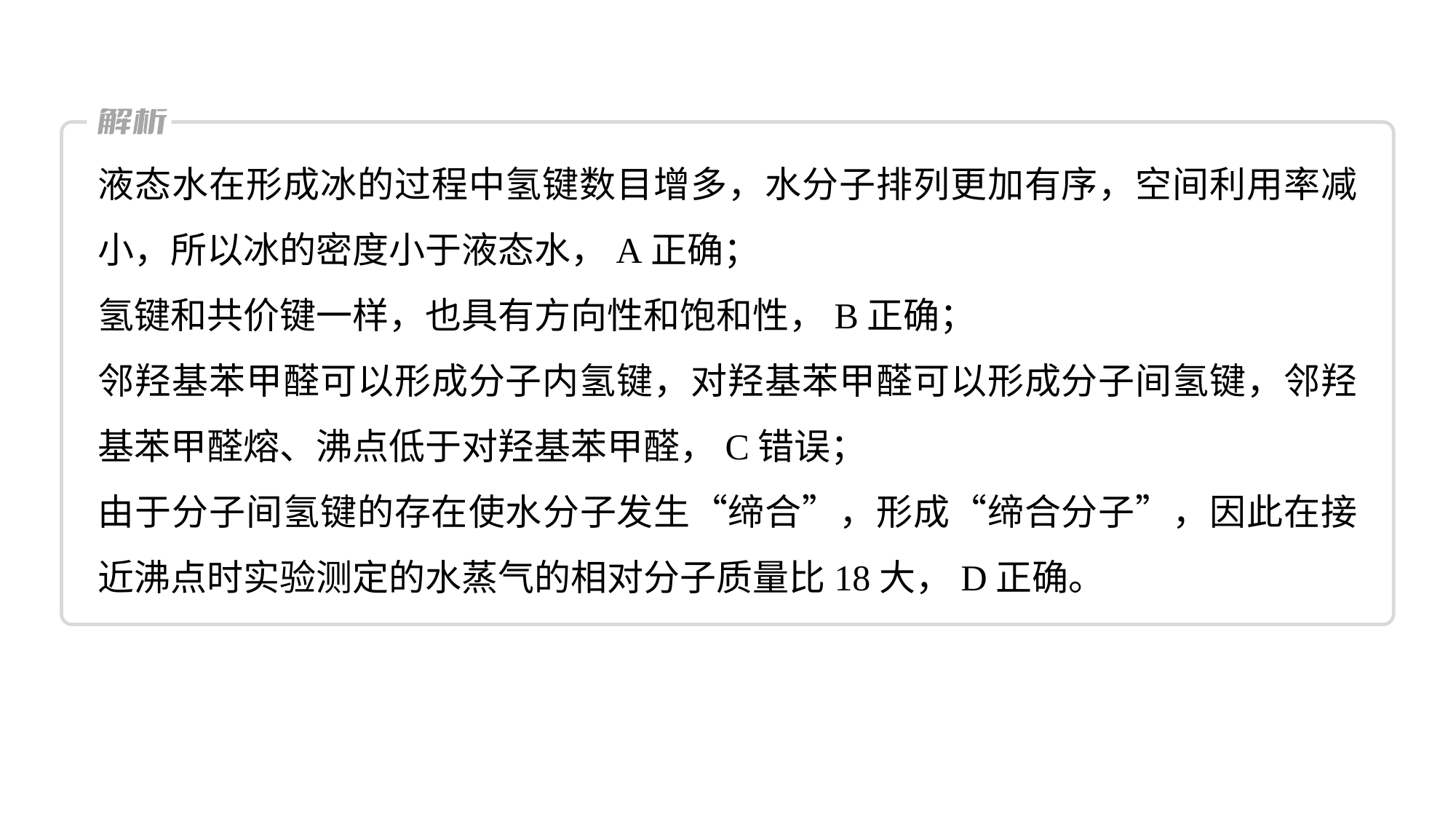

液态水在形成冰的过程中氢键数目增多，水分子排列更加有序，空间利用率减小，所以冰的密度小于液态水，A正确；
氢键和共价键一样，也具有方向性和饱和性，B正确；
邻羟基苯甲醛可以形成分子内氢键，对羟基苯甲醛可以形成分子间氢键，邻羟基苯甲醛熔、沸点低于对羟基苯甲醛，C错误；
由于分子间氢键的存在使水分子发生“缔合”，形成“缔合分子”，因此在接近沸点时实验测定的水蒸气的相对分子质量比18大，D正确。